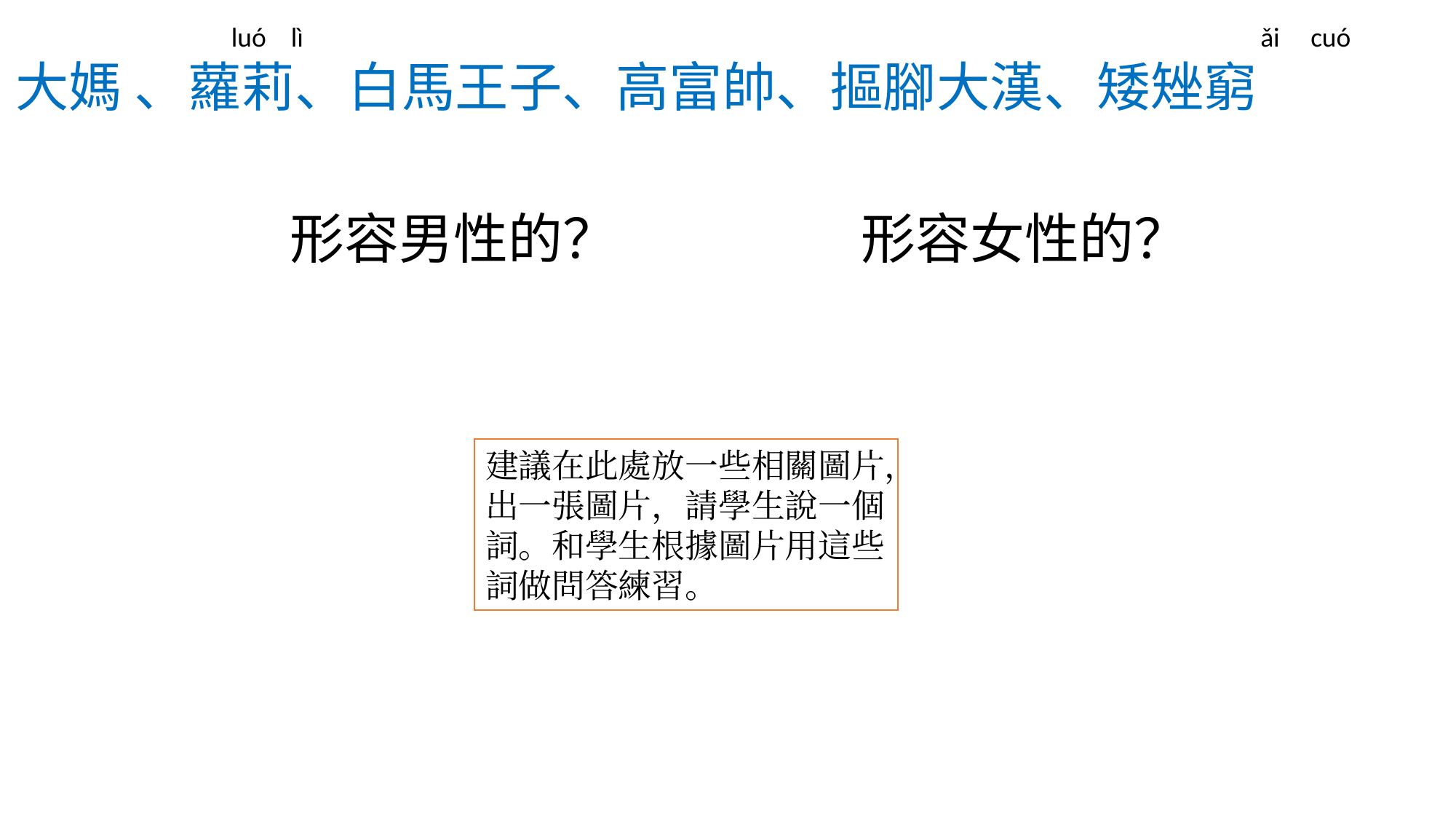

ǎi     cuó
luó    lì
大媽 、蘿莉、白馬王子、高富帥、摳腳大漢、矮矬窮
形容男性的？                    形容女性的？
建議在此處放一些相關圖片，出一張圖片，請學生說一個詞。和學生根據圖片用這些詞做問答練習。